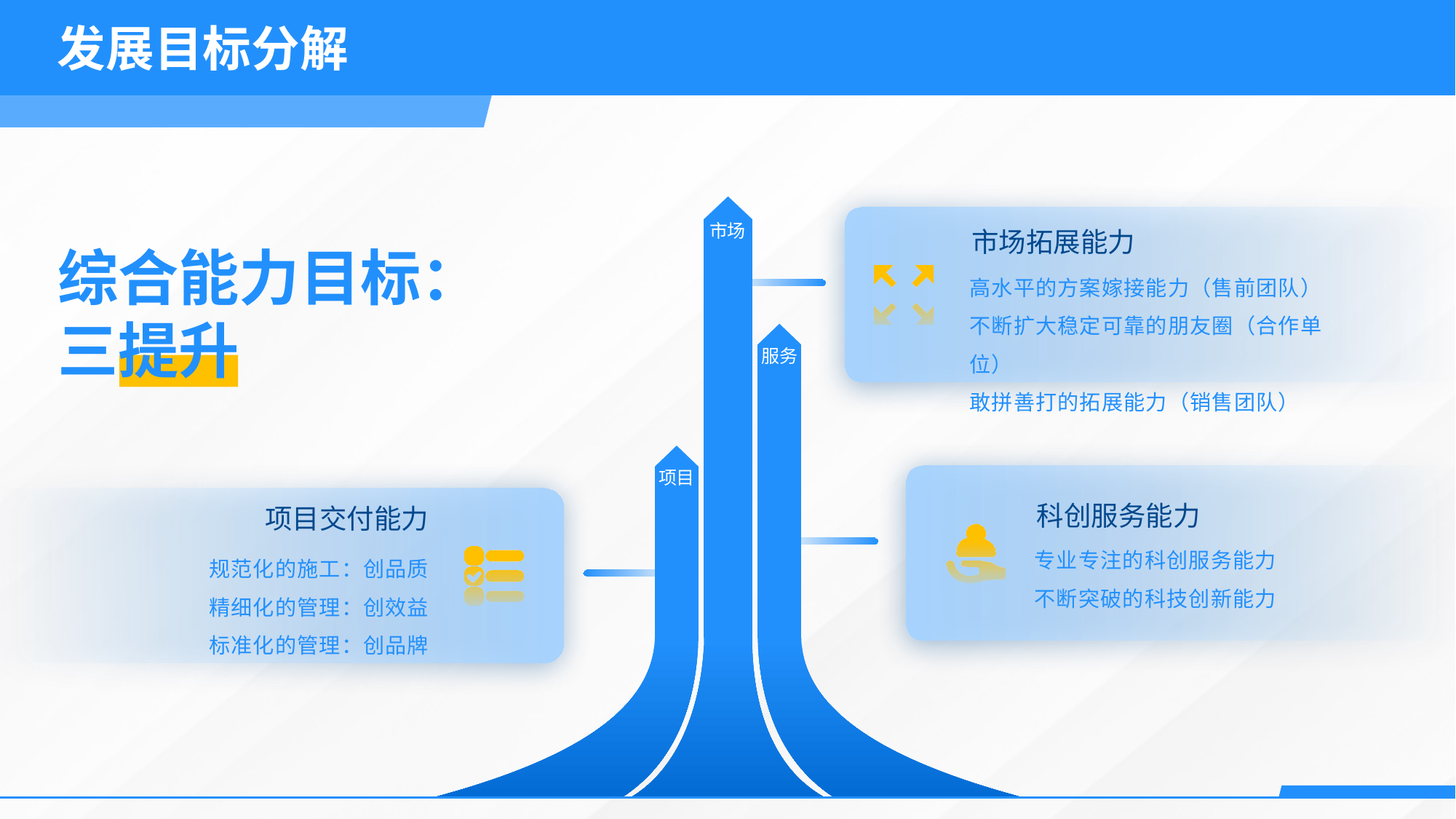

发展目标分解

市场
市场拓展能力
综合能力目标：三提升

高水平的方案嫁接能力（售前团队）
不断扩大稳定可靠的朋友圈（合作单位）
敢拼善打的拓展能力（销售团队）

服务

项目

科创服务能力
项目交付能力

专业专注的科创服务能力
不断突破的科技创新能力
规范化的施工：创品质
精细化的管理：创效益
标准化的管理：创品牌